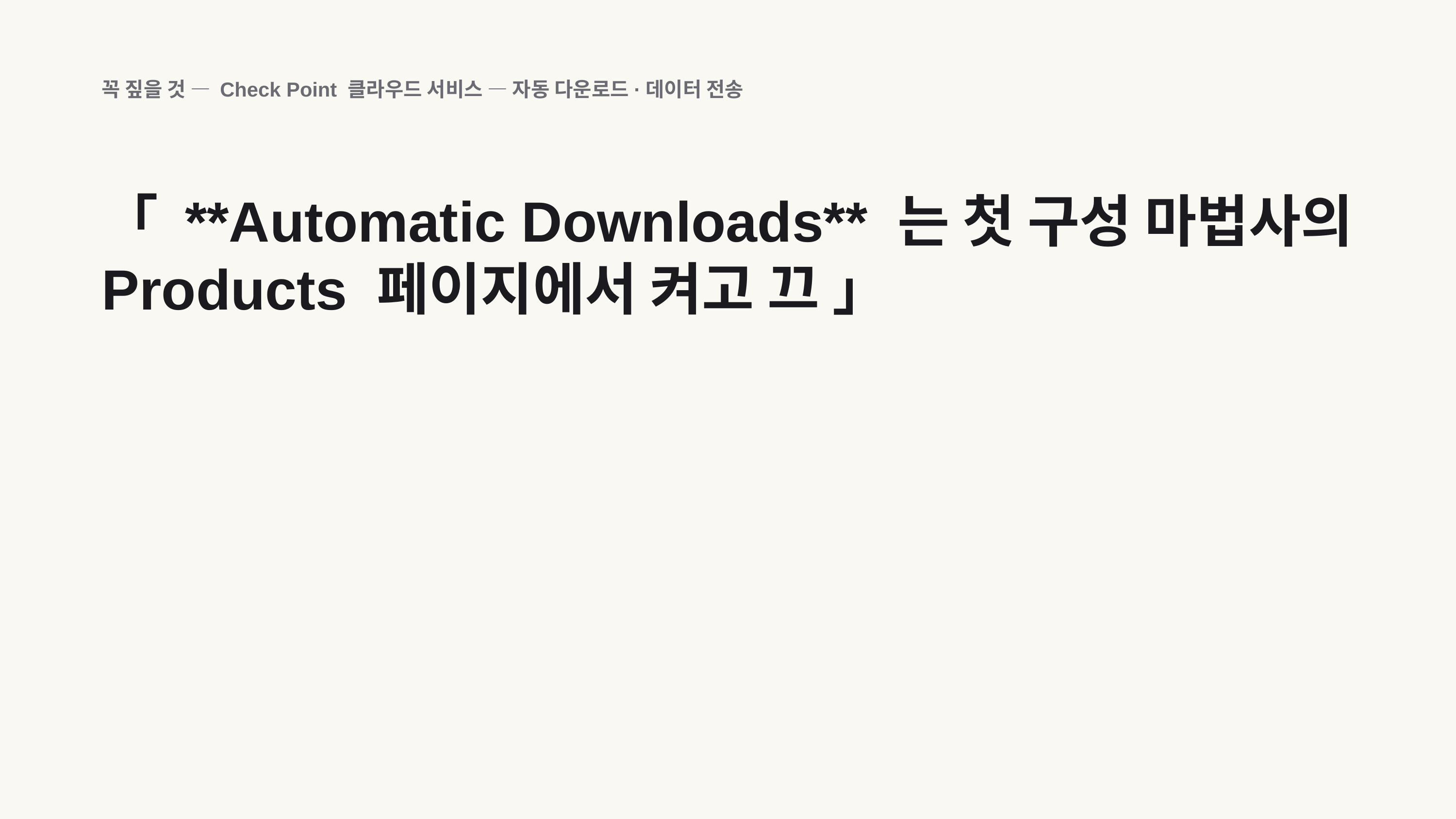

꼭 짚을 것 — Check Point 클라우드 서비스 — 자동 다운로드·데이터 전송
「 **Automatic Downloads** 는 첫 구성 마법사의 Products 페이지에서 켜고 끄 」